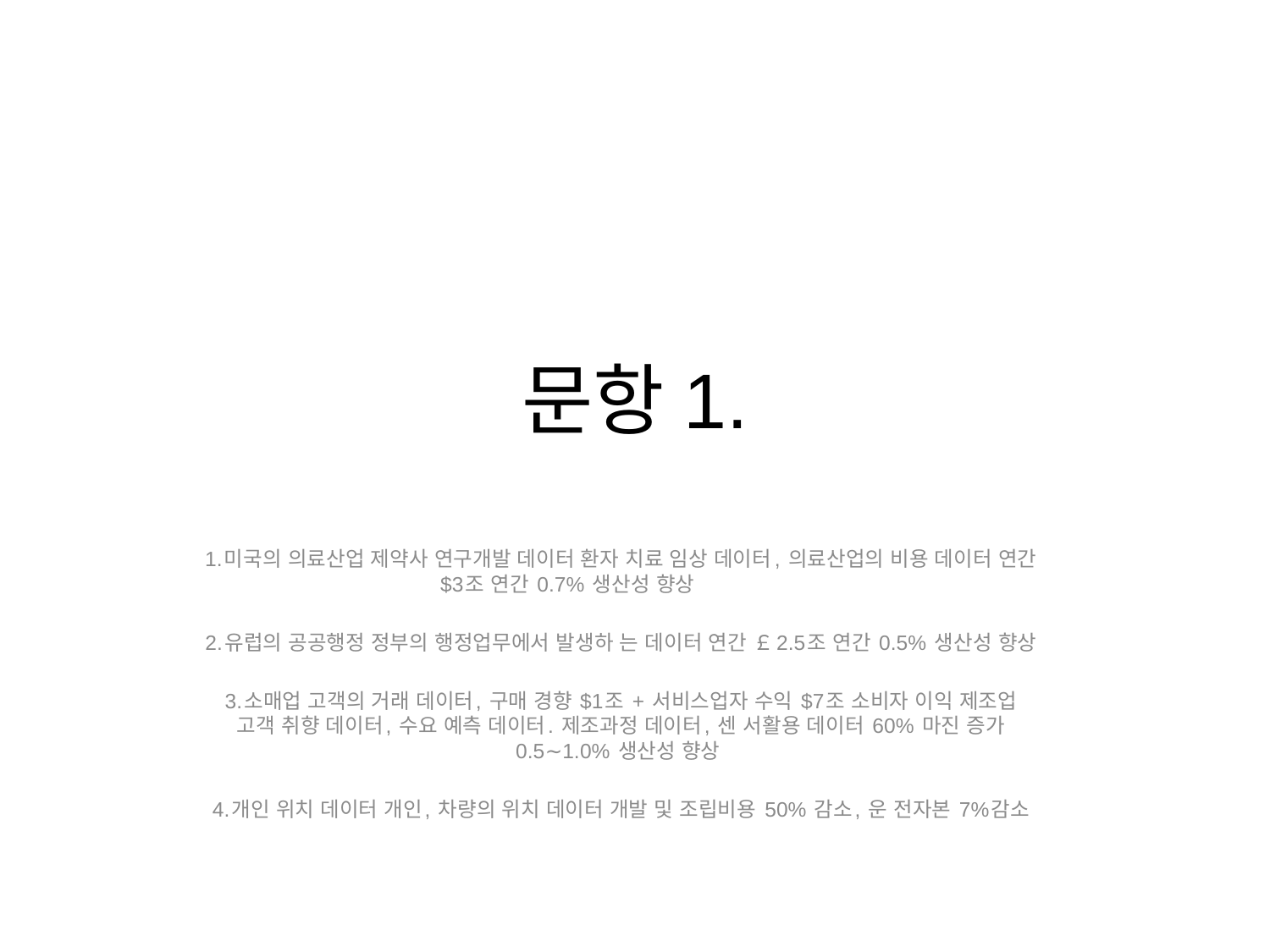

# 문항1.
1.미국의 의료산업 제약사 연구개발 데이터 환자 치료 임상 데이터, 의료산업의 비용 데이터 연간 $3조 연간 0.7% 생산성 향상

2.유럽의 공공행정 정부의 행정업무에서 발생하 는 데이터 연간 ￡2.5조 연간 0.5% 생산성 향상

3.소매업 고객의 거래 데이터, 구매 경향 $1조 + 서비스업자 수익 $7조 소비자 이익 제조업 고객 취향 데이터, 수요 예측 데이터. 제조과정 데이터, 센 서활용 데이터 60% 마진 증가 0.5∼1.0% 생산성 향상

4.개인 위치 데이터 개인, 차량의 위치 데이터 개발 및 조립비용 50% 감소, 운 전자본 7%감소